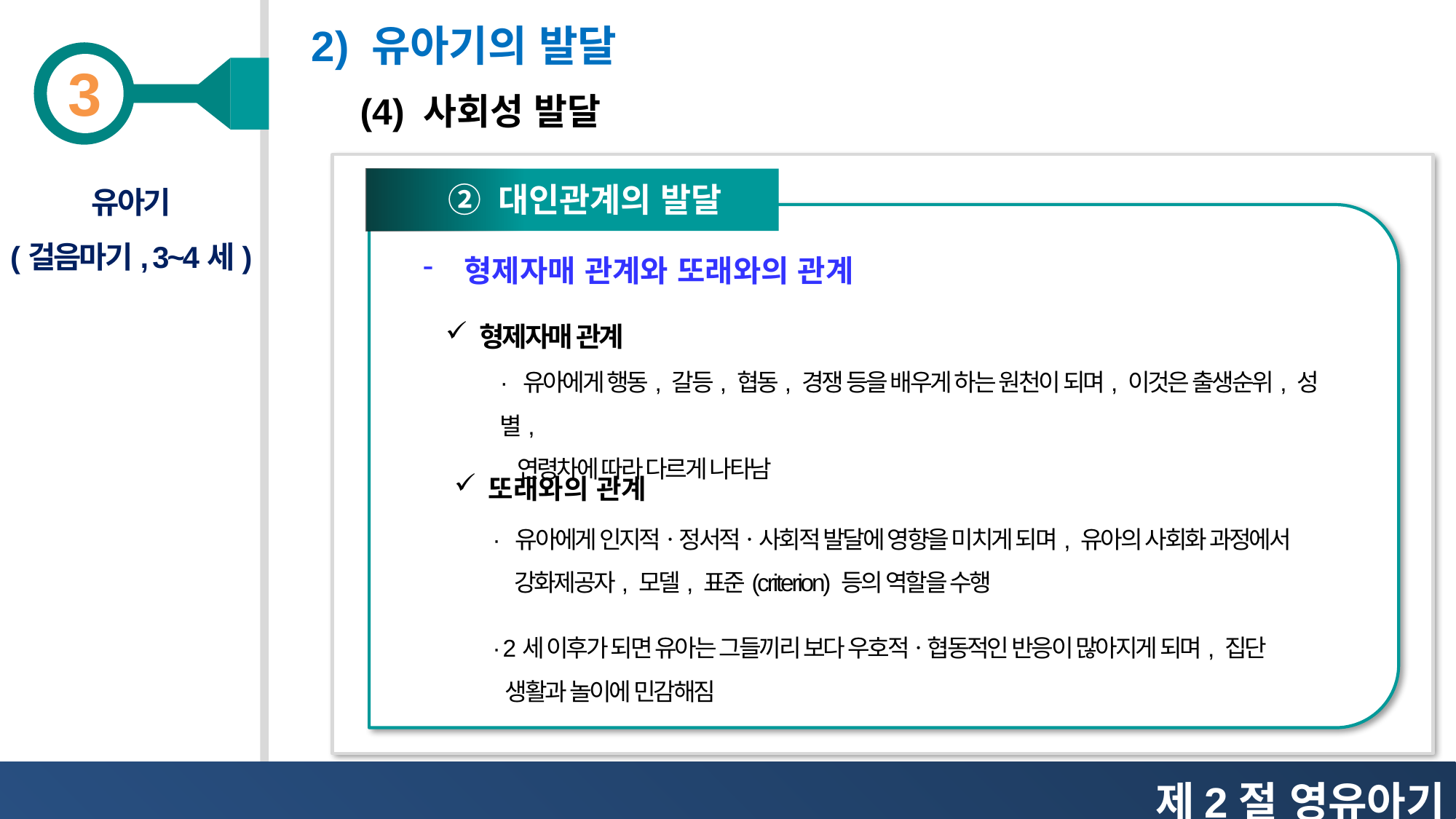

2) 유아기의 발달
(4) 사회성 발달

유아기
(걸음마기, 3~4세)

② 대인관계의 발달
형제자매 관계와 또래와의 관계
형제자매 관계
·  유아에게 행동, 갈등, 협동, 경쟁 등을 배우게 하는 원천이 되며, 이것은 출생순위, 성별,
  연령차에 따라 다르게 나타남
또래와의 관계
·  유아에게 인지적ㆍ정서적ㆍ사회적 발달에 영향을 미치게 되며, 유아의 사회화 과정에서
   강화제공자, 모델, 표준(criterion) 등의 역할을 수행

· 2세 이후가 되면 유아는 그들끼리 보다 우호적ㆍ협동적인 반응이 많아지게 되며, 집단
 생활과 놀이에 민감해짐
제2절 영유아기